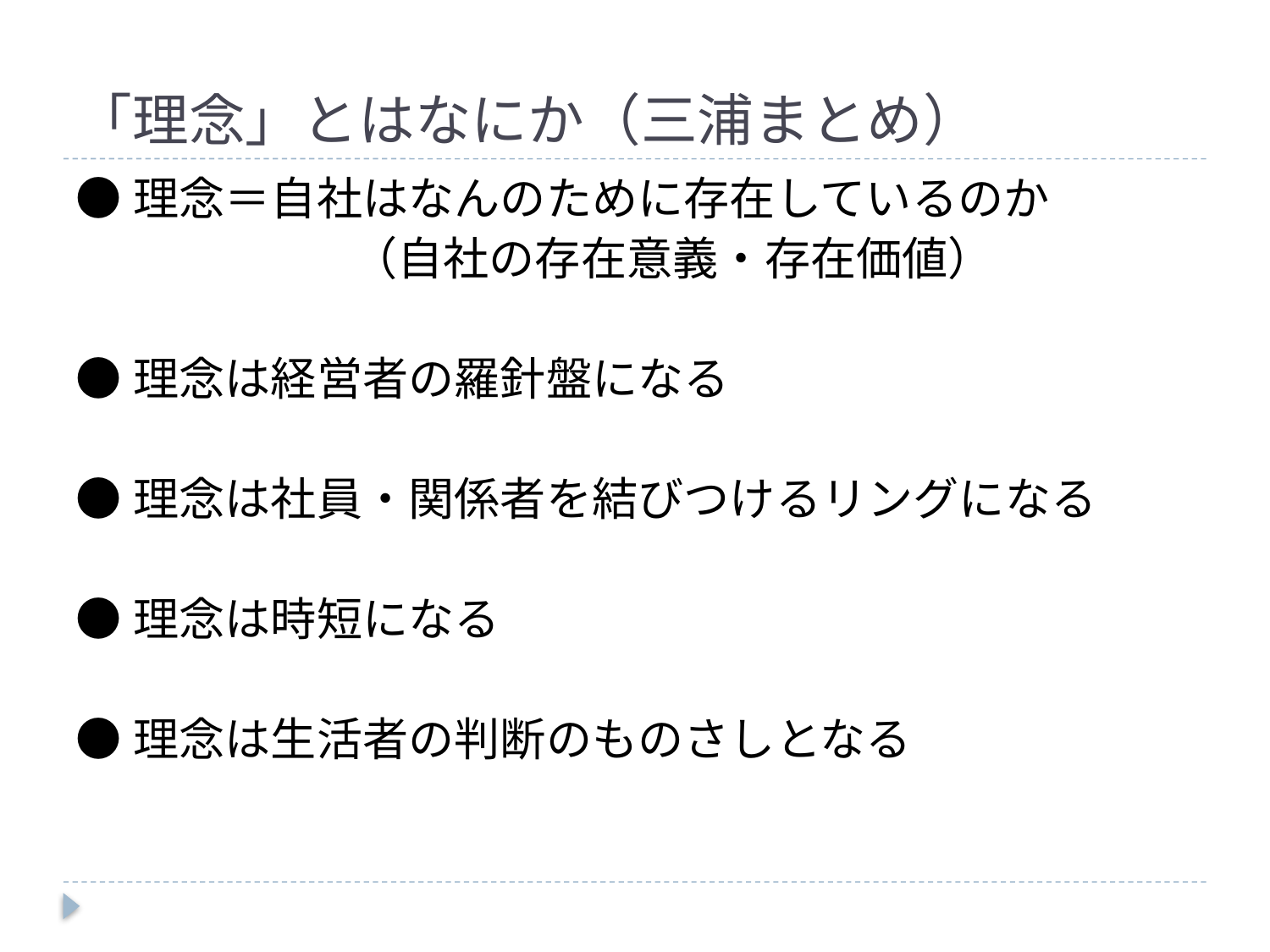

# 「理念」とはなにか（三浦まとめ）
●理念＝自社はなんのために存在しているのか
　　　　　　（自社の存在意義・存在価値）

●理念は経営者の羅針盤になる

●理念は社員・関係者を結びつけるリングになる

●理念は時短になる

●理念は生活者の判断のものさしとなる